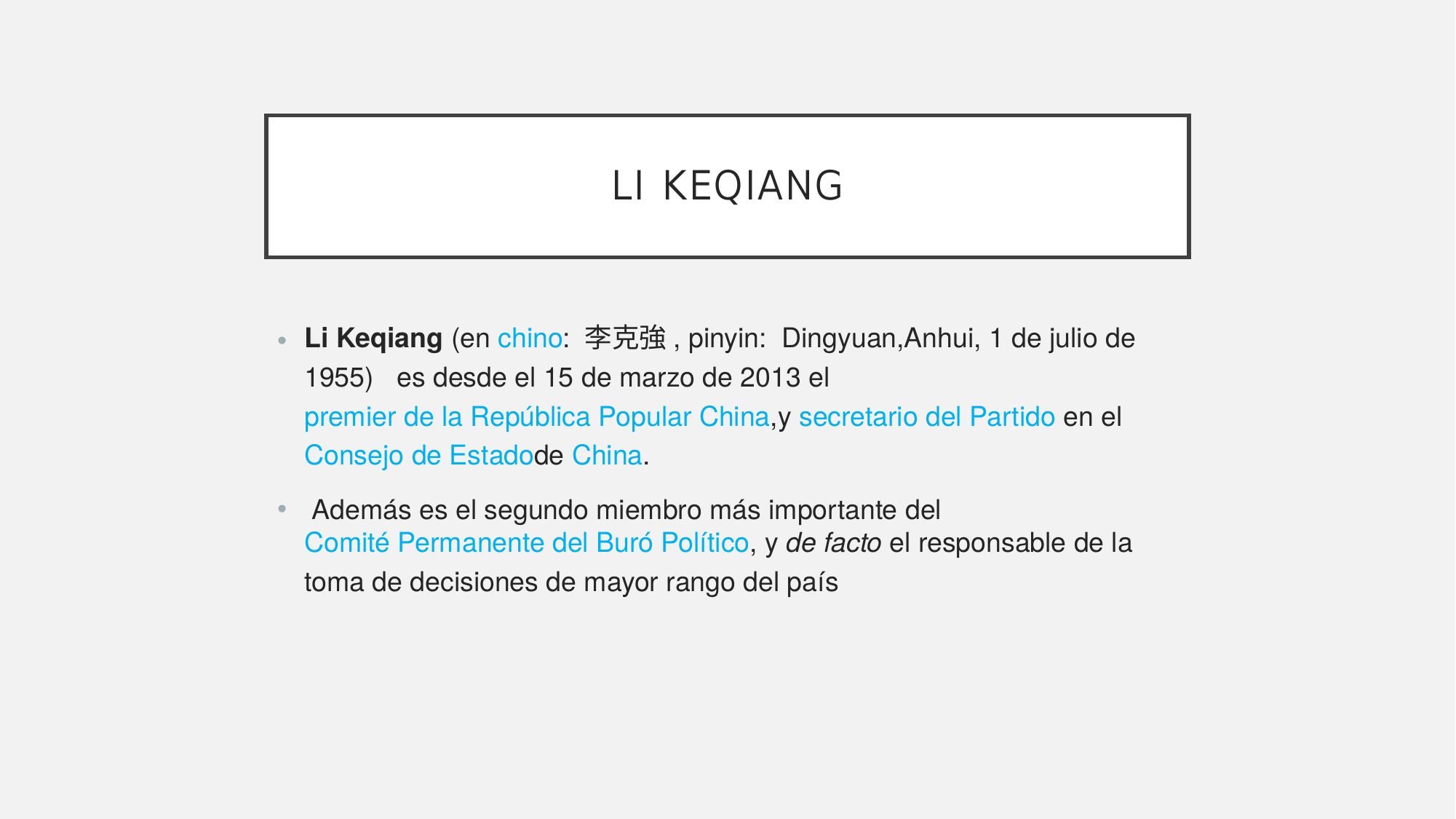

# Li keQiang
Li Keqiang (en chino: 李克強, pinyin:  Dingyuan,Anhui, 1 de julio de 1955)   es desde el 15 de marzo de 2013 el premier de la República Popular China,y secretario del Partido en el Consejo de Estadode China.
 Además es el segundo miembro más importante del Comité Permanente del Buró Político, y de facto el responsable de la toma de decisiones de mayor rango del país